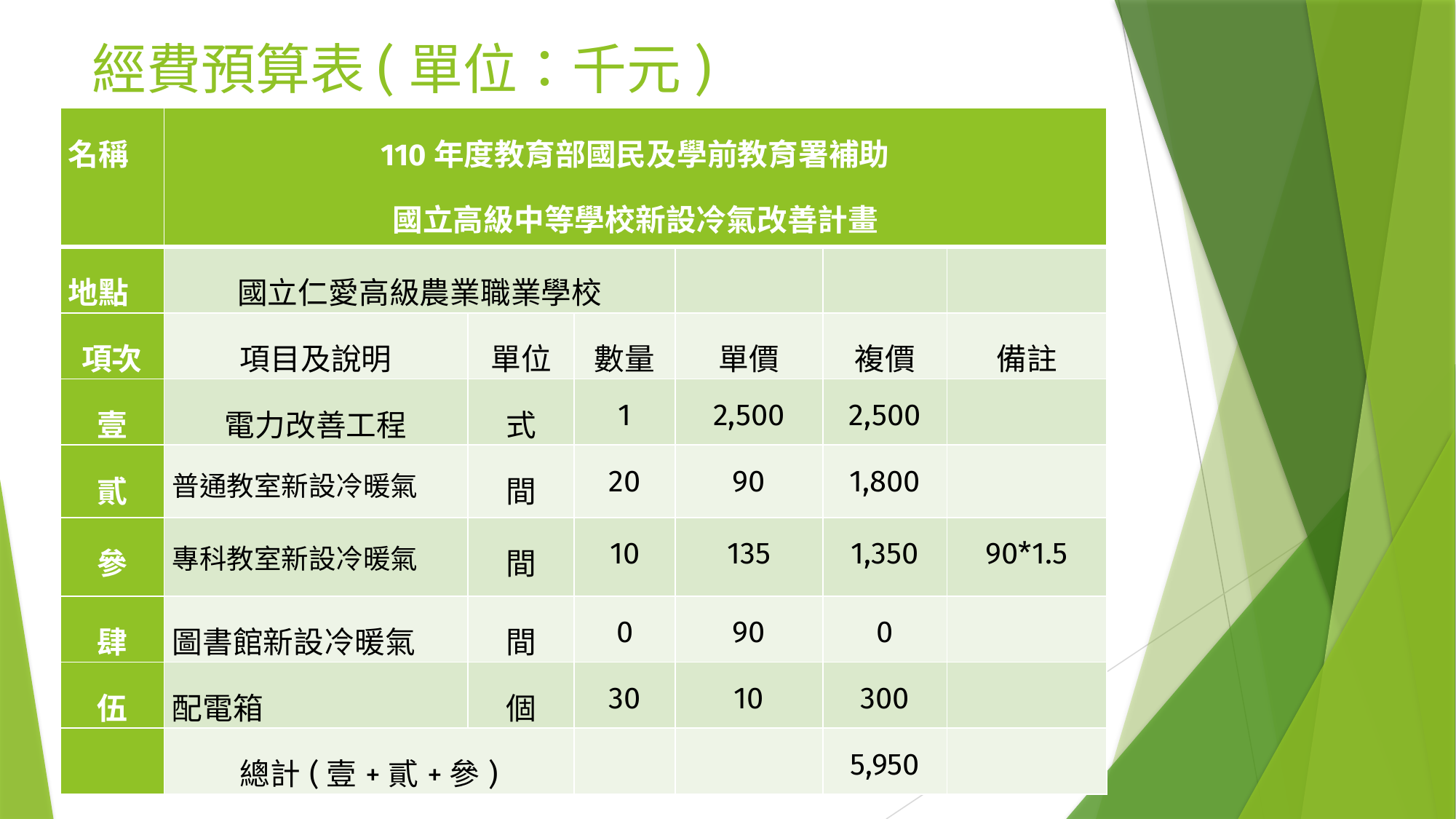

# 經費預算表(單位：千元)
| 名稱 | 110年度教育部國民及學前教育署補助 國立高級中等學校新設冷氣改善計畫 |  |  |  |  |  |
| --- | --- | --- | --- | --- | --- | --- |
| 地點 | 國立仁愛高級農業職業學校 |  |  |  |  |  |
| 項次 | 項目及說明 | 單位 | 數量 | 單價 | 複價 | 備註 |
| 壹 | 電力改善工程 | 式 | 1 | 2,500 | 2,500 |  |
| 貳 | 普通教室新設冷暖氣 | 間 | 20 | 90 | 1,800 |  |
| 參 | 專科教室新設冷暖氣 | 間 | 10 | 135 | 1,350 | 90\*1.5 |
| 肆 | 圖書館新設冷暖氣 | 間 | 0 | 90 | 0 |  |
| 伍 | 配電箱 | 個 | 30 | 10 | 300 |  |
|  | 總計(壹+貳+參) |  |  |  | 5,950 |  |